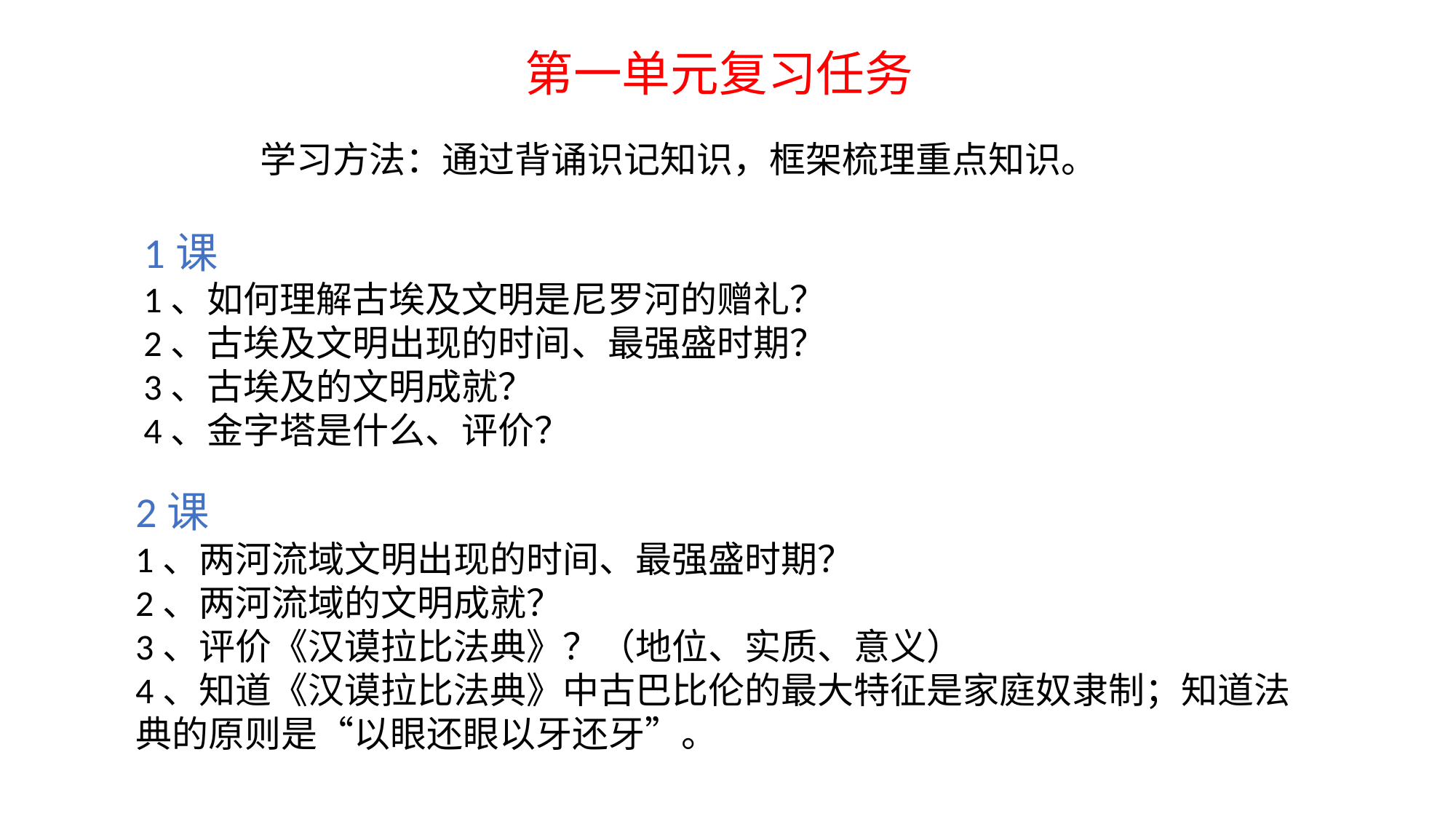

# 第一单元复习任务
学习方法：通过背诵识记知识，框架梳理重点知识。
1课
1、如何理解古埃及文明是尼罗河的赠礼？
2、古埃及文明出现的时间、最强盛时期？
3、古埃及的文明成就？
4、金字塔是什么、评价？
2课
1、两河流域文明出现的时间、最强盛时期？
2、两河流域的文明成就？
3、评价《汉谟拉比法典》？（地位、实质、意义）
4、知道《汉谟拉比法典》中古巴比伦的最大特征是家庭奴隶制；知道法典的原则是“以眼还眼以牙还牙”。